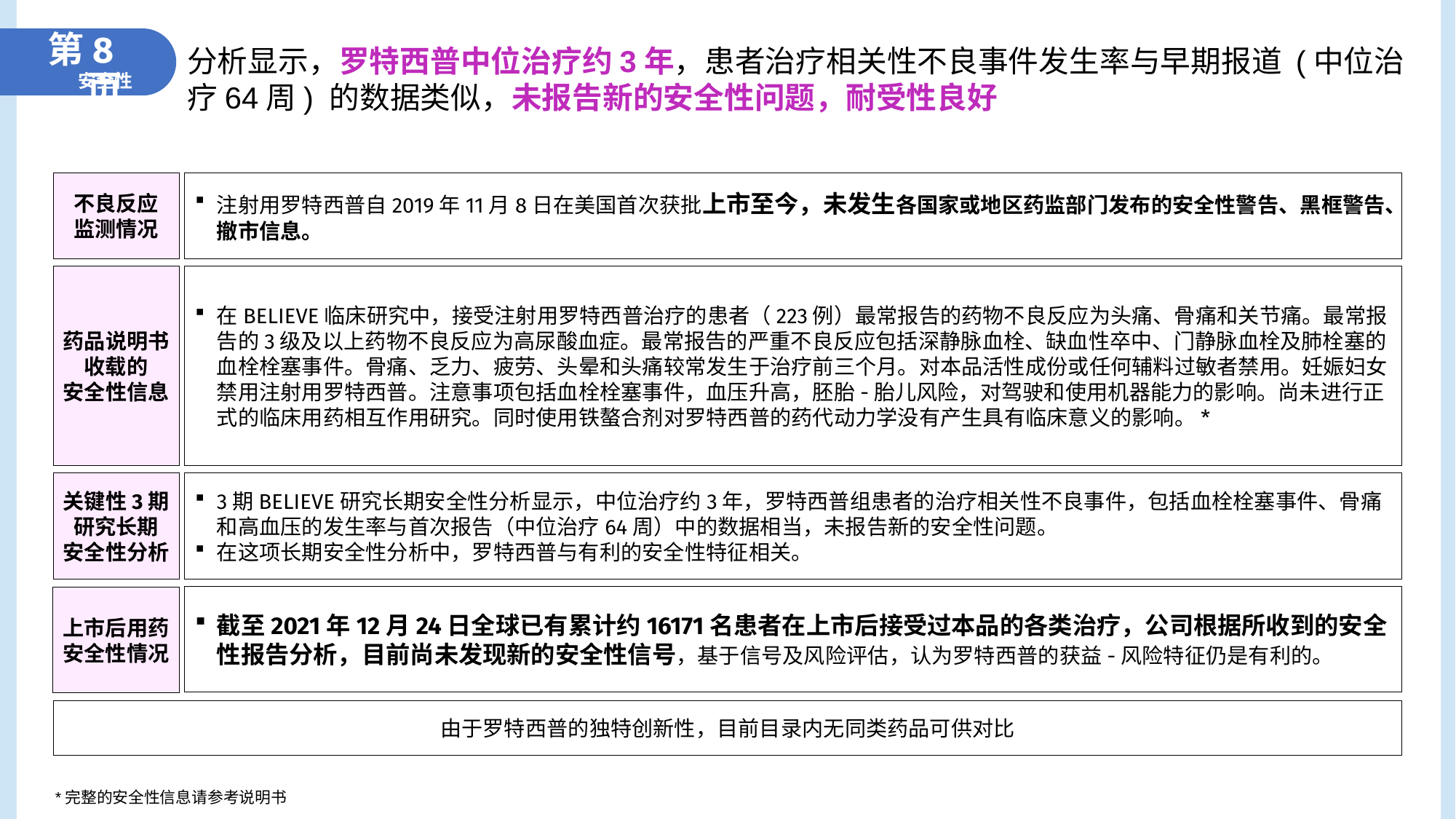

第8页

分析显示，罗特西普中位治疗约3年，患者治疗相关性不良事件发生率与早期报道 (中位治疗64周) 的数据类似，未报告新的安全性问题，耐受性良好
安全性
不良反应
监测情况
注射用罗特西普自2019年11月8日在美国首次获批上市至今，未发生各国家或地区药监部门发布的安全性警告、黑框警告、撤市信息。
药品说明书
收载的
安全性信息
在BELIEVE临床研究中，接受注射用罗特西普治疗的患者（223例）最常报告的药物不良反应为头痛、骨痛和关节痛。最常报告的3级及以上药物不良反应为高尿酸血症。最常报告的严重不良反应包括深静脉血栓、缺血性卒中、门静脉血栓及肺栓塞的血栓栓塞事件。骨痛、乏力、疲劳、头晕和头痛较常发生于治疗前三个月。对本品活性成份或任何辅料过敏者禁用。妊娠妇女禁用注射用罗特西普。注意事项包括血栓栓塞事件，血压升高，胚胎-胎儿风险，对驾驶和使用机器能力的影响。尚未进行正式的临床用药相互作用研究。同时使用铁螯合剂对罗特西普的药代动力学没有产生具有临床意义的影响。*
关键性3期
研究长期
安全性分析
3期BELIEVE研究长期安全性分析显示，中位治疗约3年，罗特西普组患者的治疗相关性不良事件，包括血栓栓塞事件、骨痛和高血压的发生率与首次报告（中位治疗64周）中的数据相当，未报告新的安全性问题。
在这项长期安全性分析中，罗特西普与有利的安全性特征相关。
截至2021年12月24日全球已有累计约16171名患者在上市后接受过本品的各类治疗，公司根据所收到的安全性报告分析，目前尚未发现新的安全性信号，基于信号及风险评估，认为罗特西普的获益-风险特征仍是有利的。
上市后用药
安全性情况
由于罗特西普的独特创新性，目前目录内无同类药品可供对比
*完整的安全性信息请参考说明书